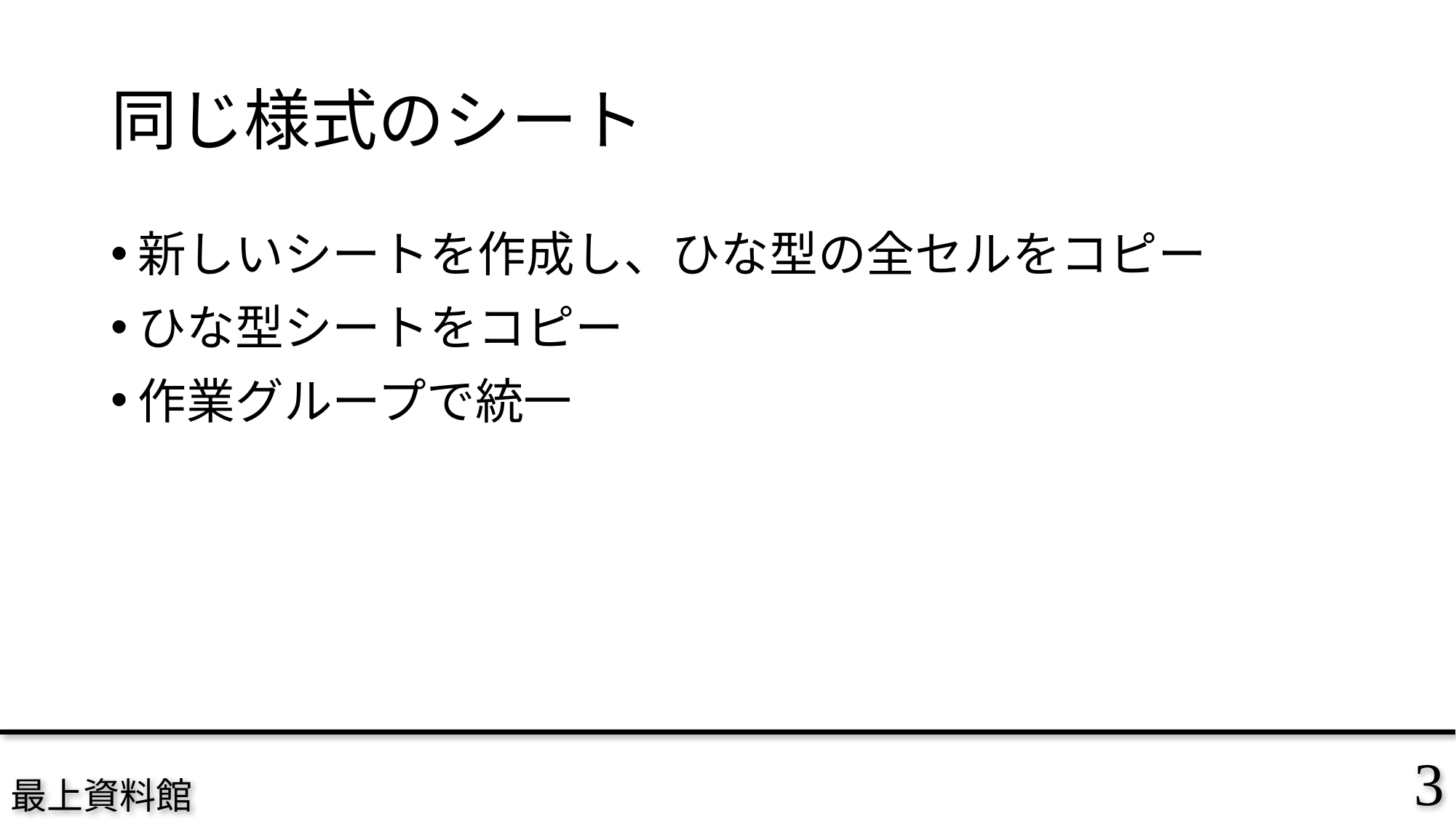

# 同じ様式のシート
新しいシートを作成し、ひな型の全セルをコピー
ひな型シートをコピー
作業グループで統一